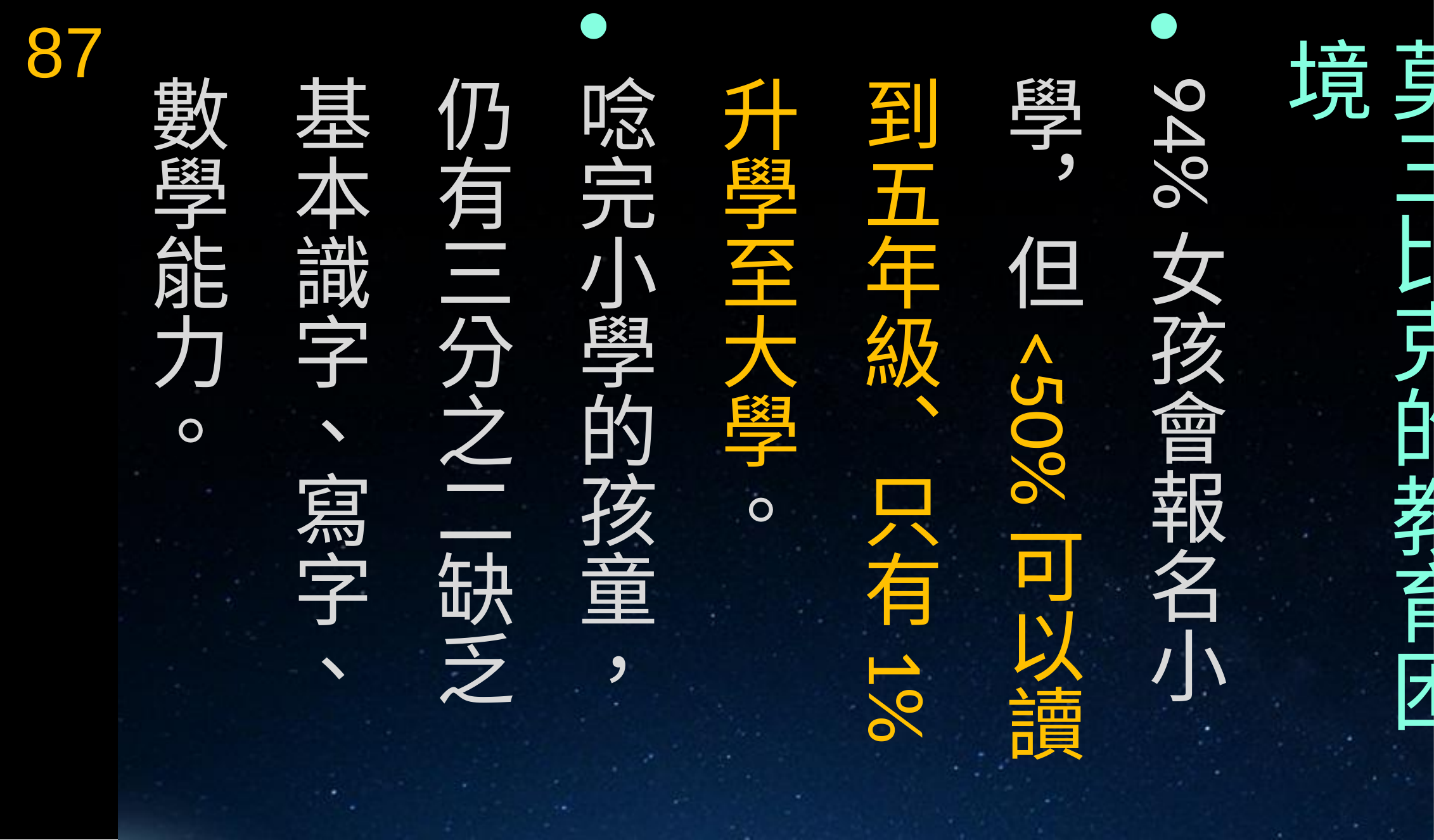

87
94%女孩會報名小學，但<50%可以讀到五年級、只有1%升學至大學。
唸完小學的孩童，仍有三分之二缺乏基本識字、寫字、數學能力。
# 莫三比克的教育困境